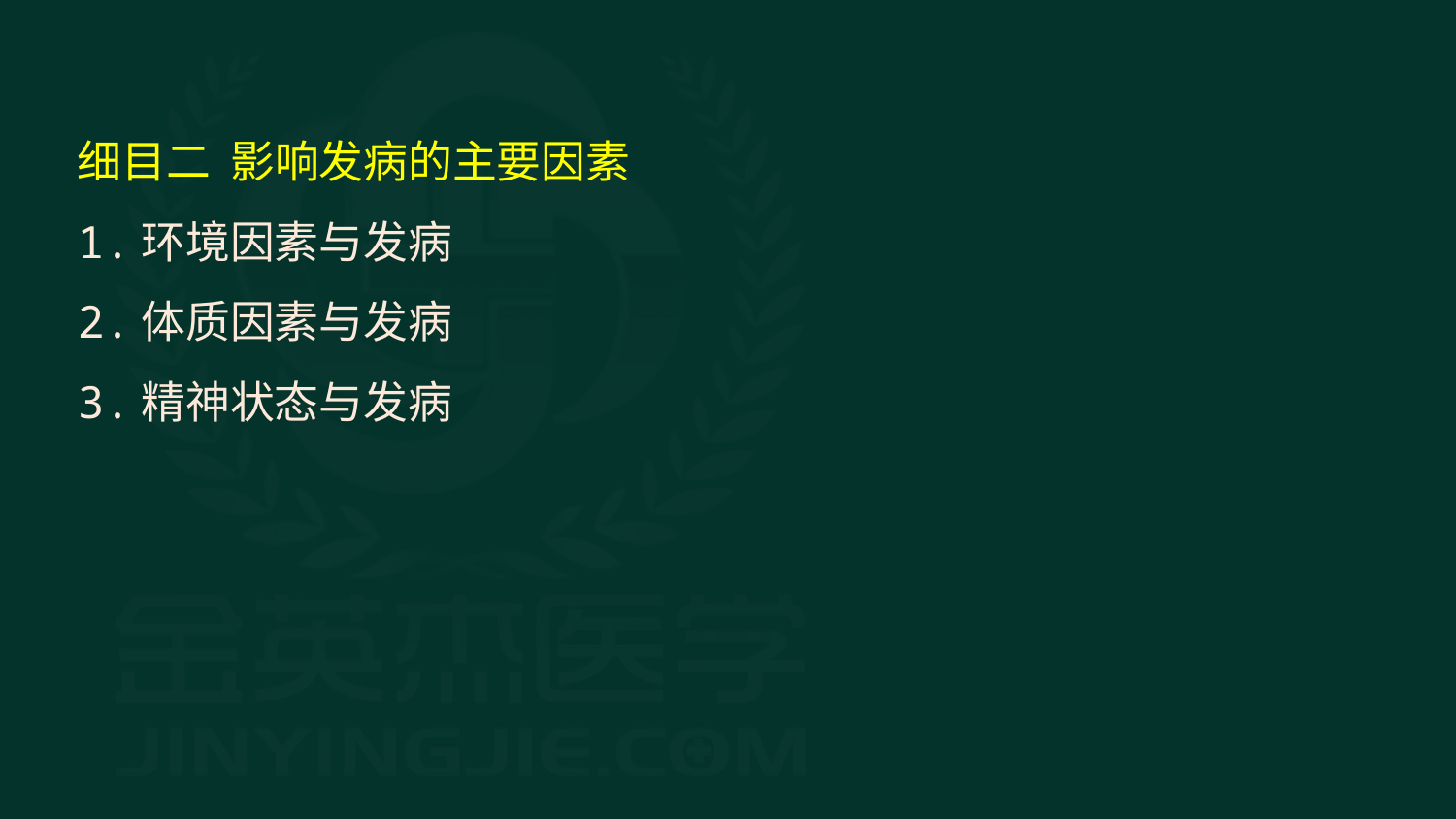

细目二  影响发病的主要因素
1.环境因素与发病
2.体质因素与发病
3.精神状态与发病